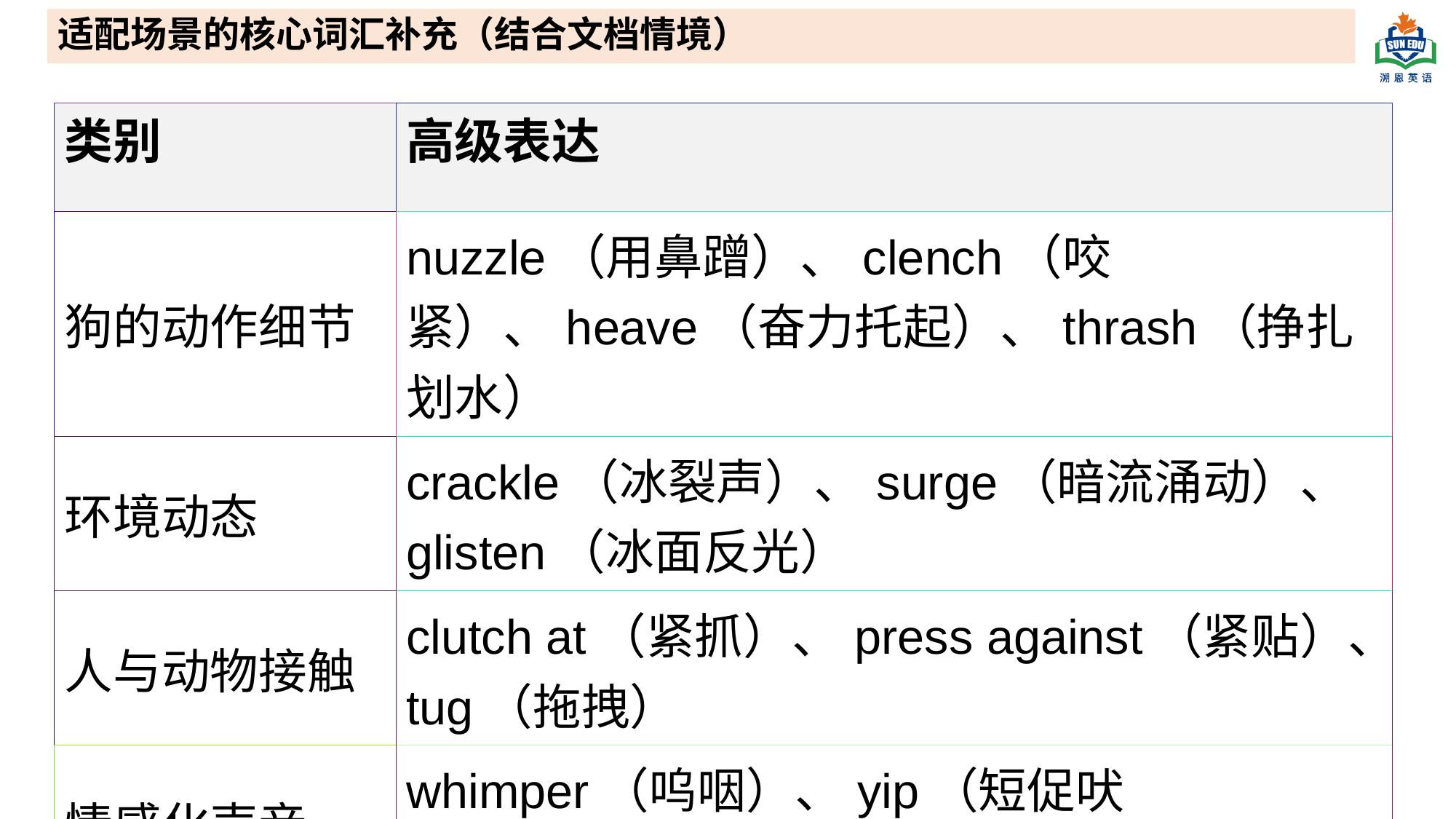

# 适配场景的核心词汇补充（结合文档情境）
| 类别 | 高级表达 |
| --- | --- |
| 狗的动作细节 | nuzzle（用鼻蹭）、clench（咬紧）、heave（奋力托起）、thrash（挣扎划水） |
| 环境动态 | crackle（冰裂声）、surge（暗流涌动）、glisten（冰面反光） |
| 人与动物接触 | clutch at（紧抓）、press against（紧贴）、tug（拖拽） |
| 情感化声音 | whimper（呜咽）、yip（短促吠叫）、gasp（孩子抽气声） |